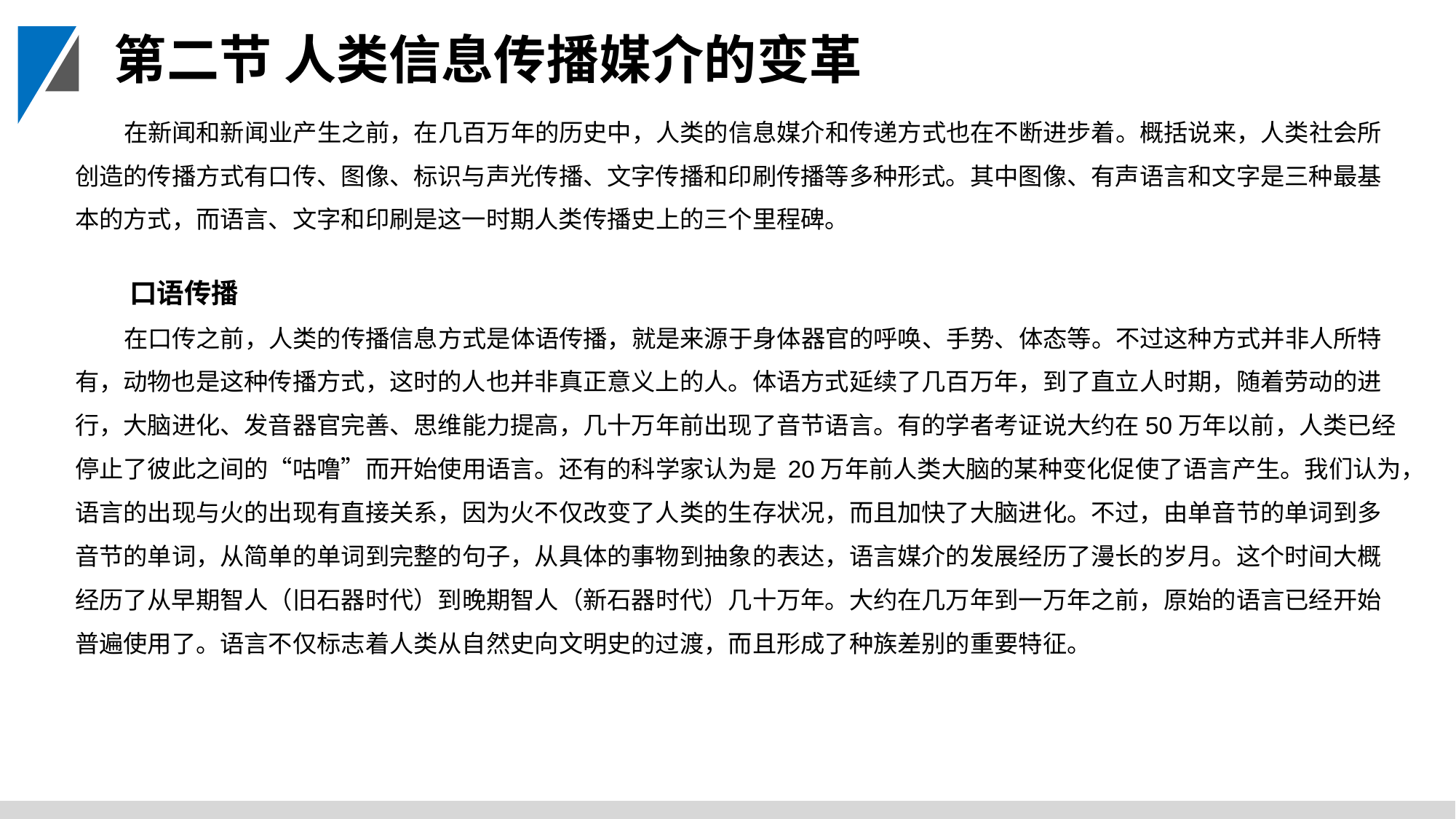

第二节 人类信息传播媒介的变革
在新闻和新闻业产生之前，在几百万年的历史中，人类的信息媒介和传递方式也在不断进步着。概括说来，人类社会所创造的传播方式有口传、图像、标识与声光传播、文字传播和印刷传播等多种形式。其中图像、有声语言和文字是三种最基本的方式，而语言、文字和印刷是这一时期人类传播史上的三个里程碑。
口语传播
在口传之前，人类的传播信息方式是体语传播，就是来源于身体器官的呼唤、手势、体态等。不过这种方式并非人所特有，动物也是这种传播方式，这时的人也并非真正意义上的人。体语方式延续了几百万年，到了直立人时期，随着劳动的进行，大脑进化、发音器官完善、思维能力提高，几十万年前出现了音节语言。有的学者考证说大约在50万年以前，人类已经停止了彼此之间的“咕噜”而开始使用语言。还有的科学家认为是 20万年前人类大脑的某种变化促使了语言产生。我们认为，语言的出现与火的出现有直接关系，因为火不仅改变了人类的生存状况，而且加快了大脑进化。不过，由单音节的单词到多音节的单词，从简单的单词到完整的句子，从具体的事物到抽象的表达，语言媒介的发展经历了漫长的岁月。这个时间大概经历了从早期智人（旧石器时代）到晚期智人（新石器时代）几十万年。大约在几万年到一万年之前，原始的语言已经开始普遍使用了。语言不仅标志着人类从自然史向文明史的过渡，而且形成了种族差别的重要特征。